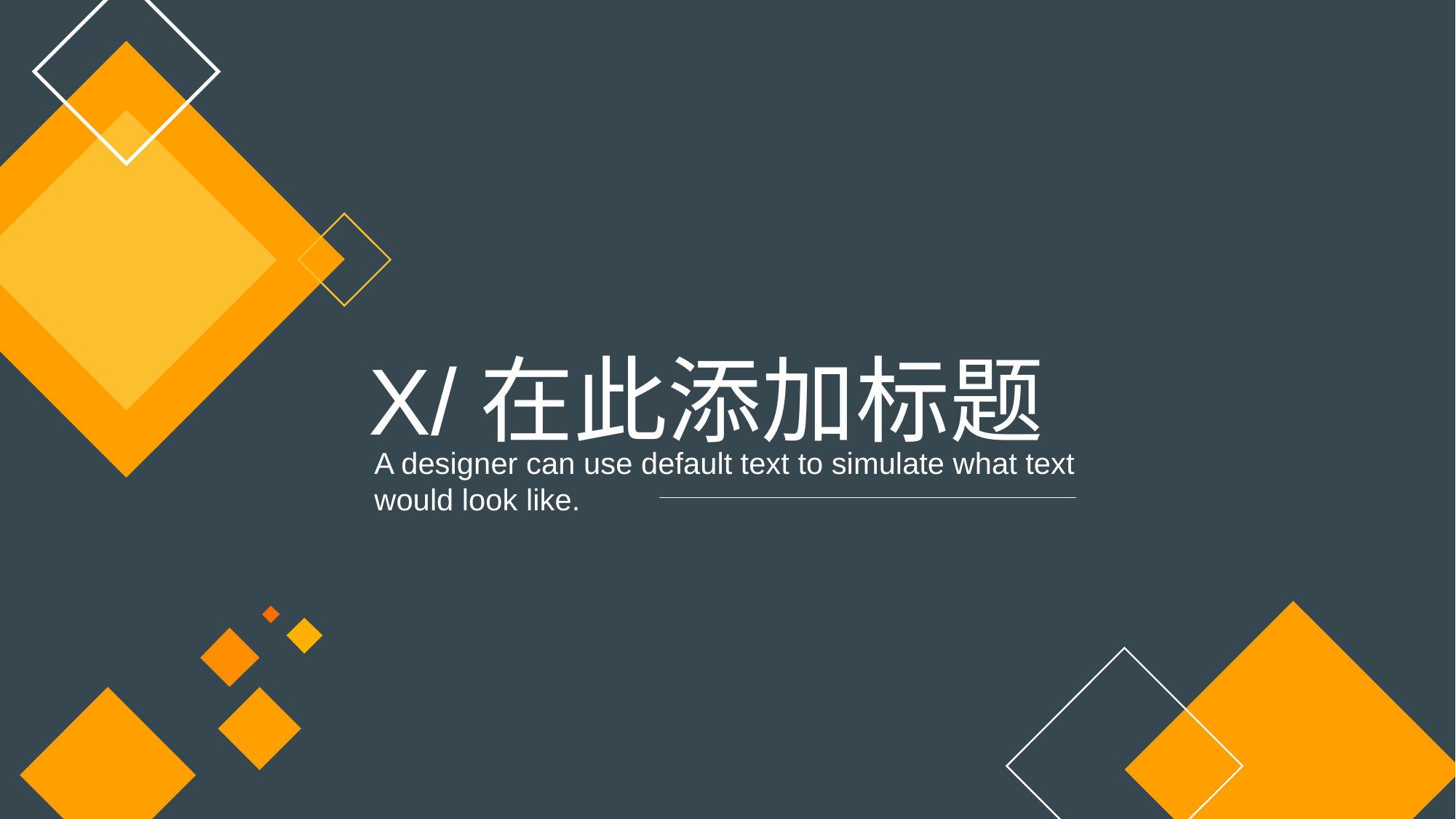

X/在此添加标题
A designer can use default text to simulate what text would look like.